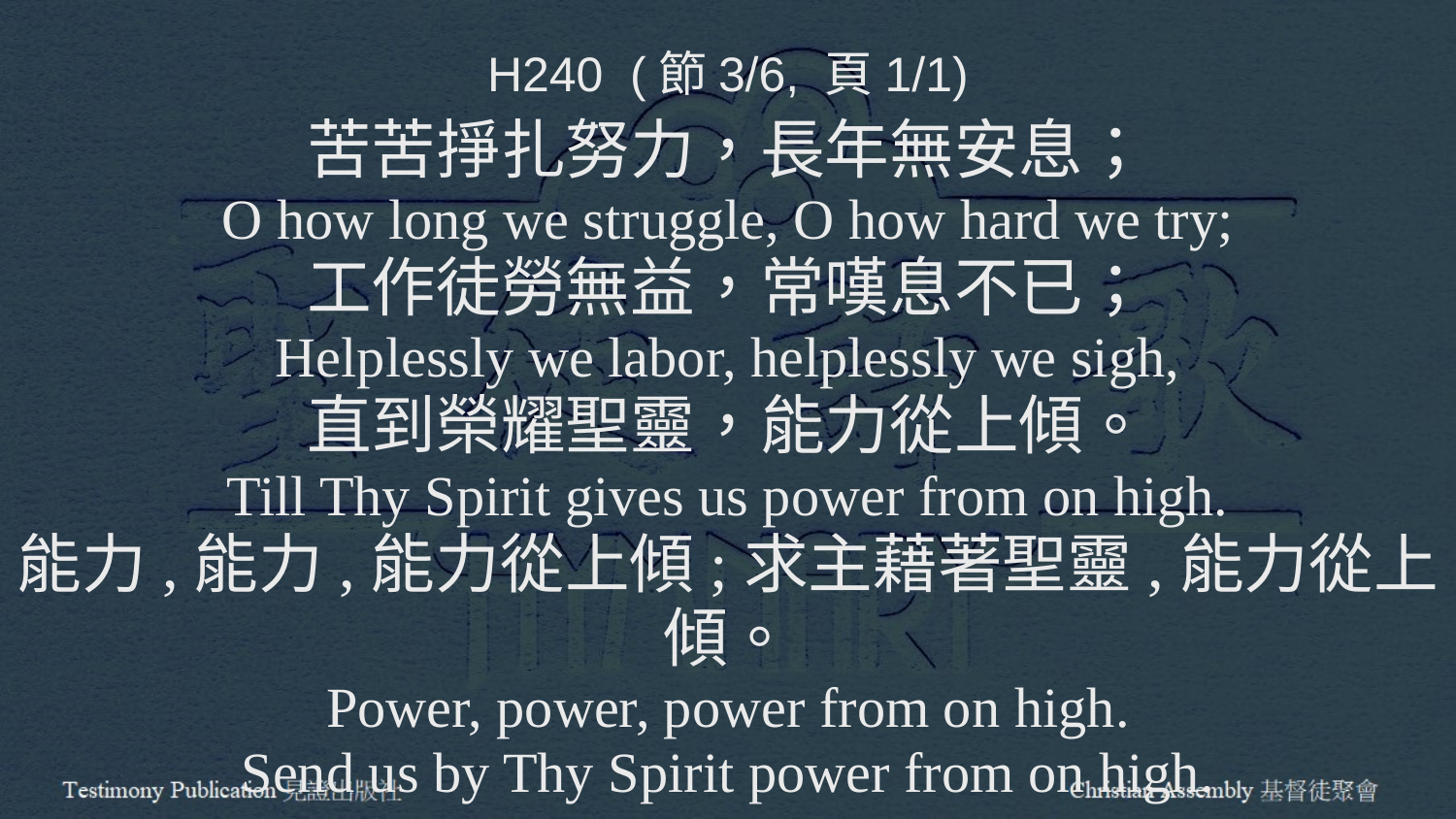

H240  (節3/6, 頁1/1)
苦苦掙扎努力，長年無安息；
O how long we struggle, O how hard we try;
工作徒勞無益，常嘆息不已；
Helplessly we labor, helplessly we sigh,
直到榮耀聖靈，能力從上傾。
Till Thy Spirit gives us power from on high.
能力,能力,能力從上傾;求主藉著聖靈,能力從上傾。
Power, power, power from on high.
Send us by Thy Spirit power from on high.